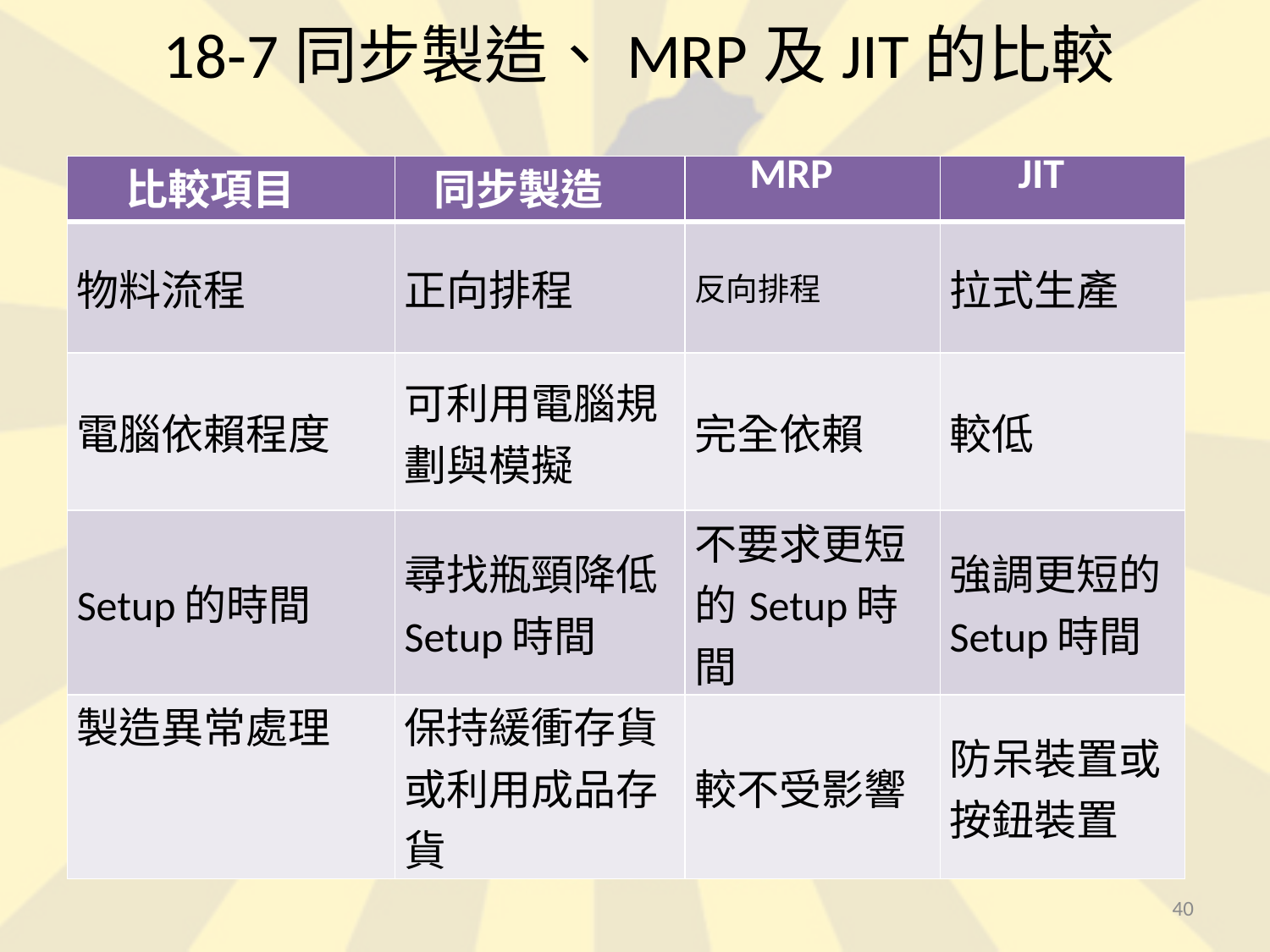

18-7同步製造、MRP及JIT的比較
| 比較項目 | 同步製造 | MRP | JIT |
| --- | --- | --- | --- |
| 物料流程 | 正向排程 | 反向排程 | 拉式生產 |
| 電腦依賴程度 | 可利用電腦規劃與模擬 | 完全依賴 | 較低 |
| Setup的時間 | 尋找瓶頸降低Setup時間 | 不要求更短的Setup時間 | 強調更短的Setup時間 |
| 製造異常處理 | 保持緩衝存貨或利用成品存貨 | 較不受影響 | 防呆裝置或按鈕裝置 |
40